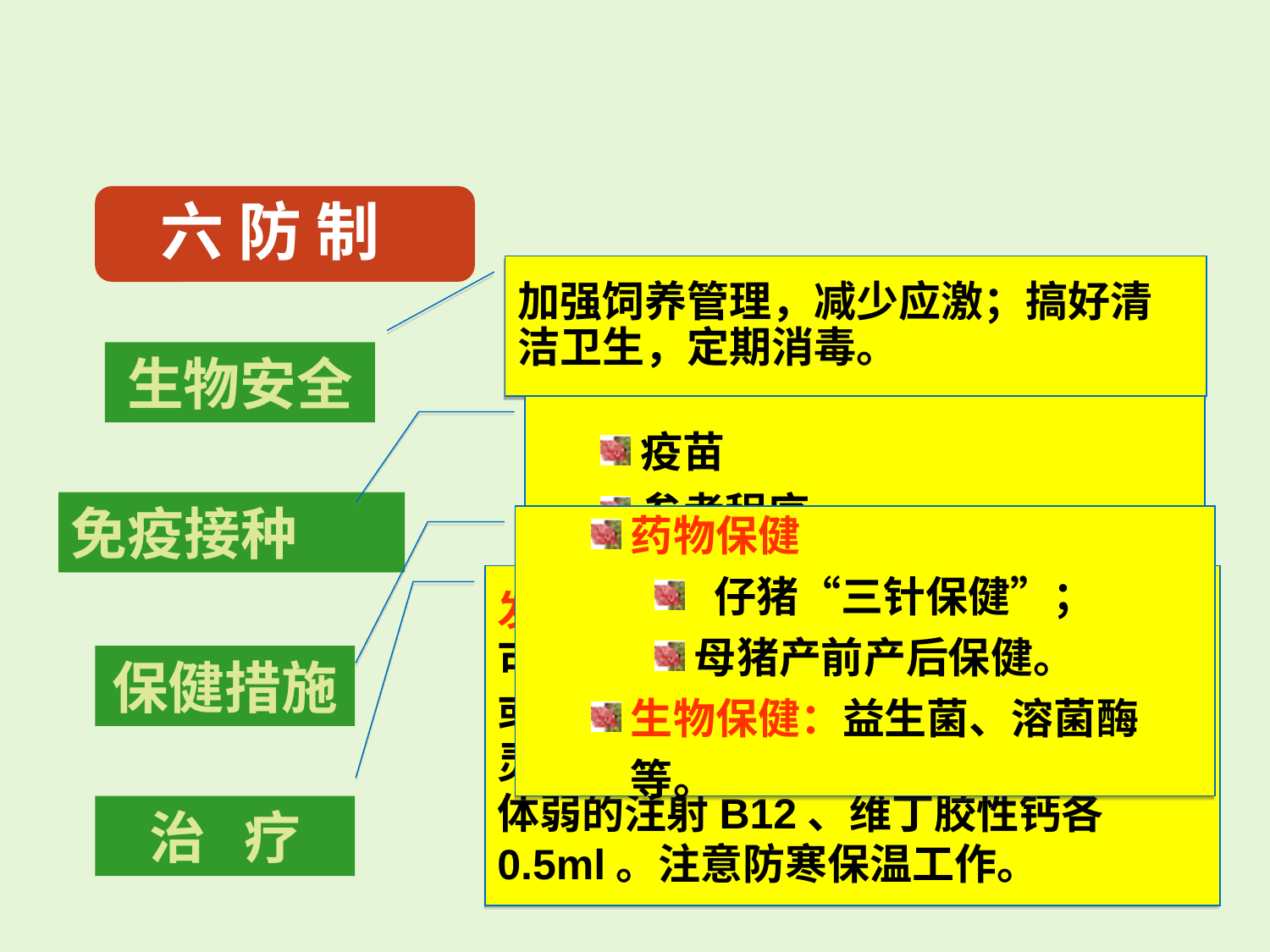

六 防 制

加强饲养管理，减少应激；搞好清洁卫生，定期消毒。
生物安全
疫苗
参考程序
免疫接种
药物保健
 仔猪“三针保健”；
母猪产前产后保健。
生物保健：益生菌、溶菌酶等。
发生白痢的仔猪：
可注射磺胺嘧啶、氟哌酸、粘杆菌素或喂酵母、土霉素，或给母猪喂过奶灵，连喂3天。
体弱的注射B12、维丁胶性钙各0.5ml。注意防寒保温工作。
保健措施
1
治   疗